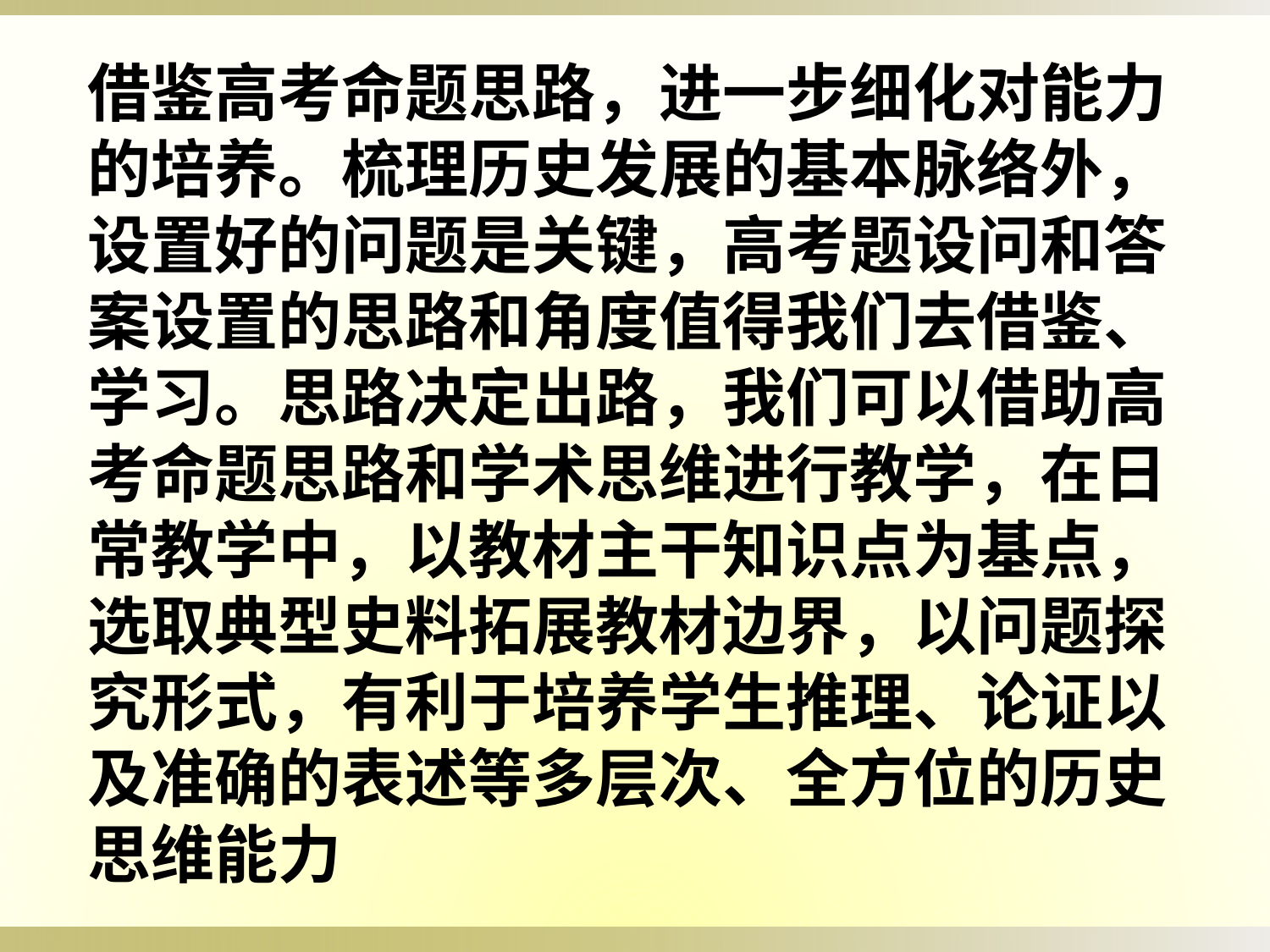

借鉴高考命题思路，进一步细化对能力的培养。梳理历史发展的基本脉络外，设置好的问题是关键，高考题设问和答案设置的思路和角度值得我们去借鉴、学习。思路决定出路，我们可以借助高考命题思路和学术思维进行教学，在日常教学中，以教材主干知识点为基点，选取典型史料拓展教材边界，以问题探究形式，有利于培养学生推理、论证以及准确的表述等多层次、全方位的历史思维能力